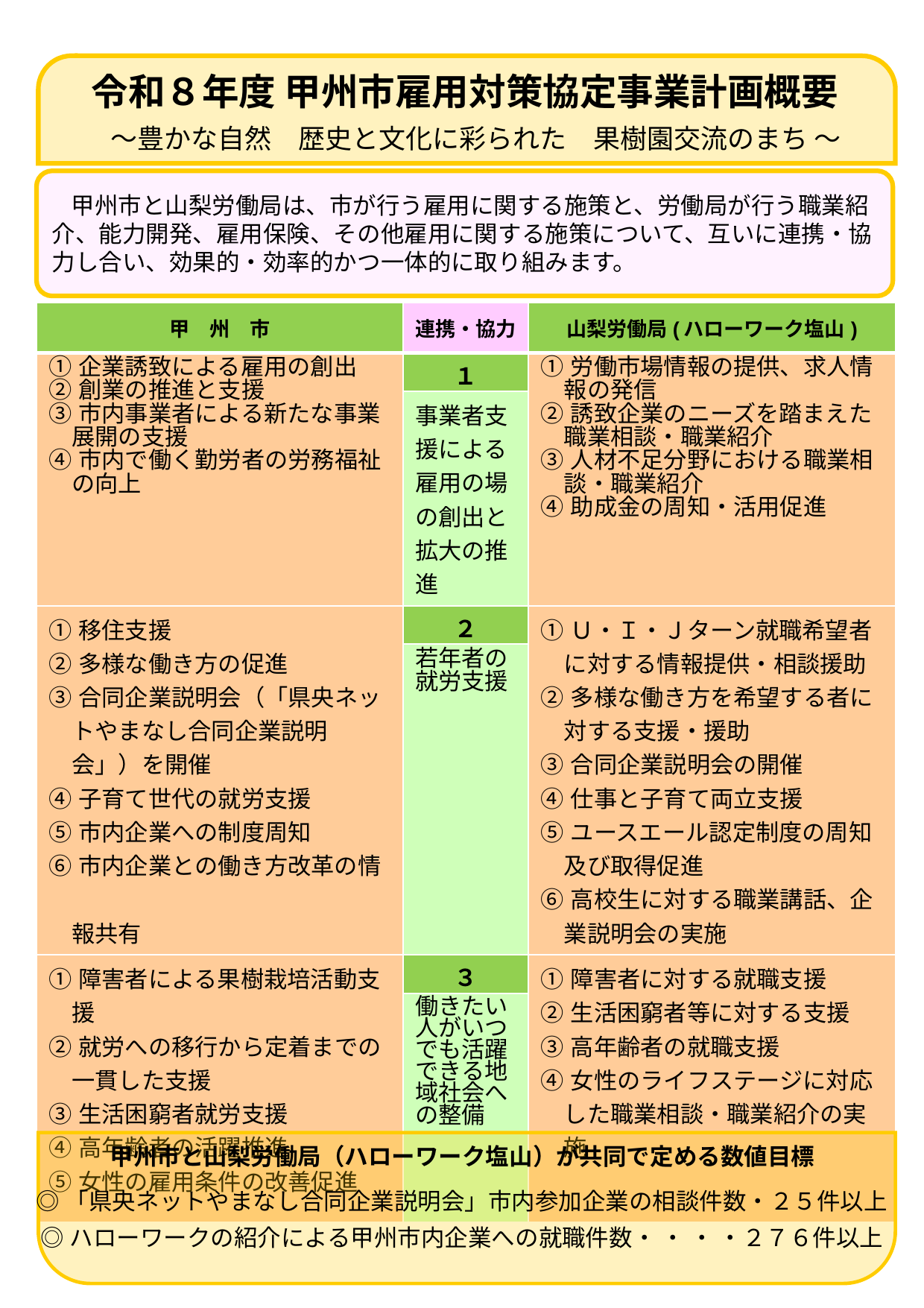

# 令和８年度 甲州市雇用対策協定事業計画概要
～豊かな自然　歴史と文化に彩られた　果樹園交流のまち ～
　甲州市と山梨労働局は、市が行う雇用に関する施策と、労働局が行う職業紹介、能力開発、雇用保険、その他雇用に関する施策について、互いに連携・協力し合い、効果的・効率的かつ一体的に取り組みます。
| 甲　州　市 | 連携・協力 | 山梨労働局(ハローワーク塩山) |
| --- | --- | --- |
| ①企業誘致による雇用の創出 ②創業の推進と支援 ③市内事業者による新たな事業 　展開の支援 ④市内で働く勤労者の労務福祉 　の向上 | １ | ➀労働市場情報の提供、求人情 　報の発信 ➁誘致企業のニーズを踏まえた 　職業相談・職業紹介 ➂人材不足分野における職業相 　談・職業紹介 ④助成金の周知・活用促進 |
|  | 事業者支援による雇用の場の創出と拡大の推進 |  |
| ①移住支援 ②多様な働き方の促進 ③合同企業説明会（「県央ネッ 　トやまなし合同企業説明 　会」）を開催 ④子育て世代の就労支援 ⑤市内企業への制度周知 ⑥市内企業との働き方改革の情　　 　報共有 | ２ | ➀Ｕ・Ｉ・Ｊターン就職希望者 　に対する情報提供・相談援助 ➁多様な働き方を希望する者に 　対する支援・援助 ➂合同企業説明会の開催 ④仕事と子育て両立支援 ⑤ユースエール認定制度の周知 　及び取得促進 ⑥高校生に対する職業講話、企 　業説明会の実施 |
|  | 若年者の就労支援 |  |
| ①障害者による果樹栽培活動支 　援 ②就労への移行から定着までの 　一貫した支援 ③生活困窮者就労支援 ④高年齢者の活躍推進 ⑤女性の雇用条件の改善促進 | ３ | ➀障害者に対する就職支援 ➁生活困窮者等に対する支援 ➂高年齢者の就職支援 ④女性のライフステージに対応 　した職業相談・職業紹介の実 　施 |
|  | 働きたい人がいつでも活躍できる地域社会への整備 |  |

甲州市と山梨労働局（ハローワーク塩山）が共同で定める数値目標

◎「県央ネットやまなし合同企業説明会」市内参加企業の相談件数・２５件以上

◎ハローワークの紹介による甲州市内企業への就職件数・ ・ ・ ・２７６件以上